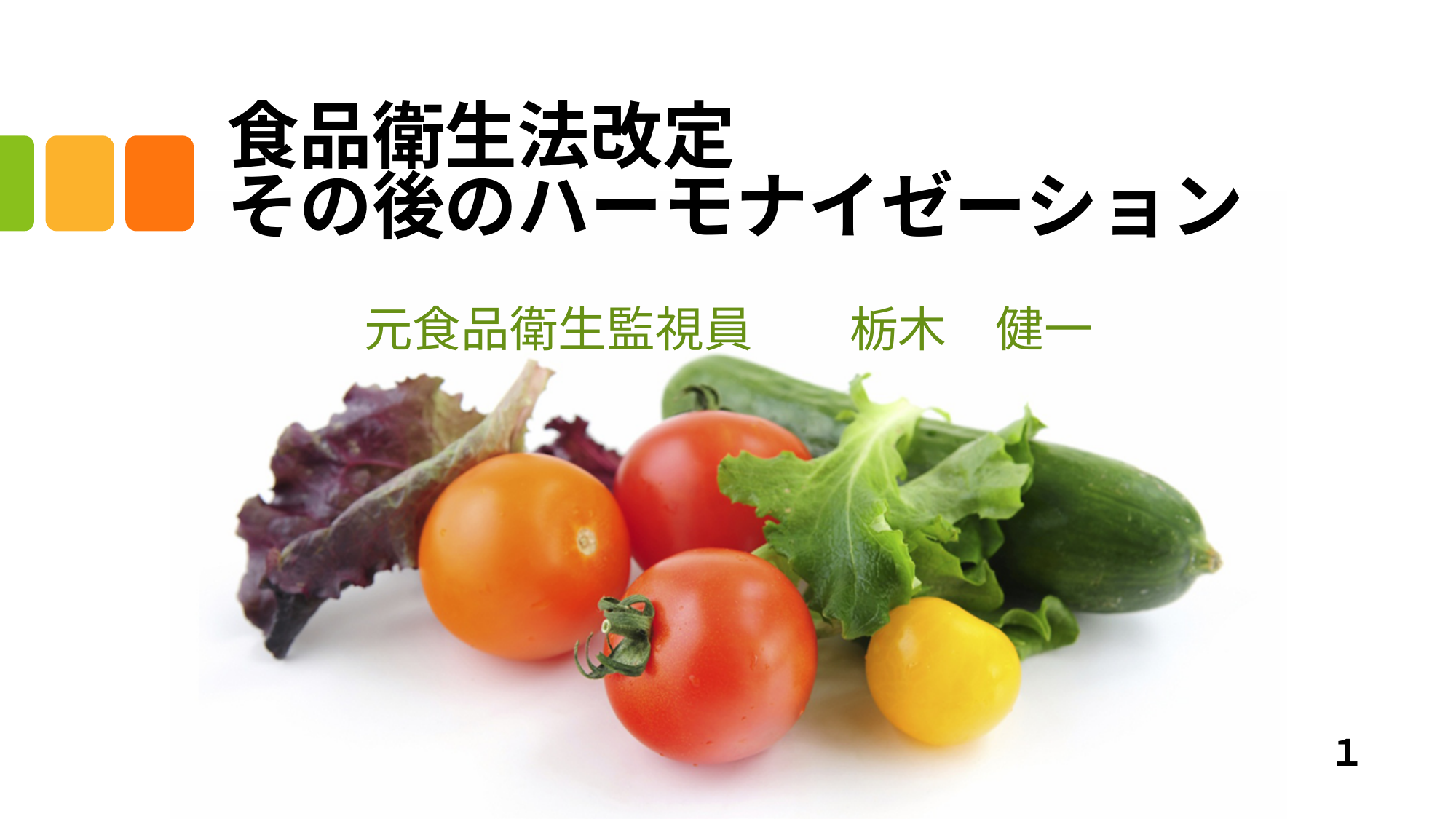

# 食品衛生法改定 その後のハーモナイゼーション
元食品衛生監視員　　栃木　健一
１